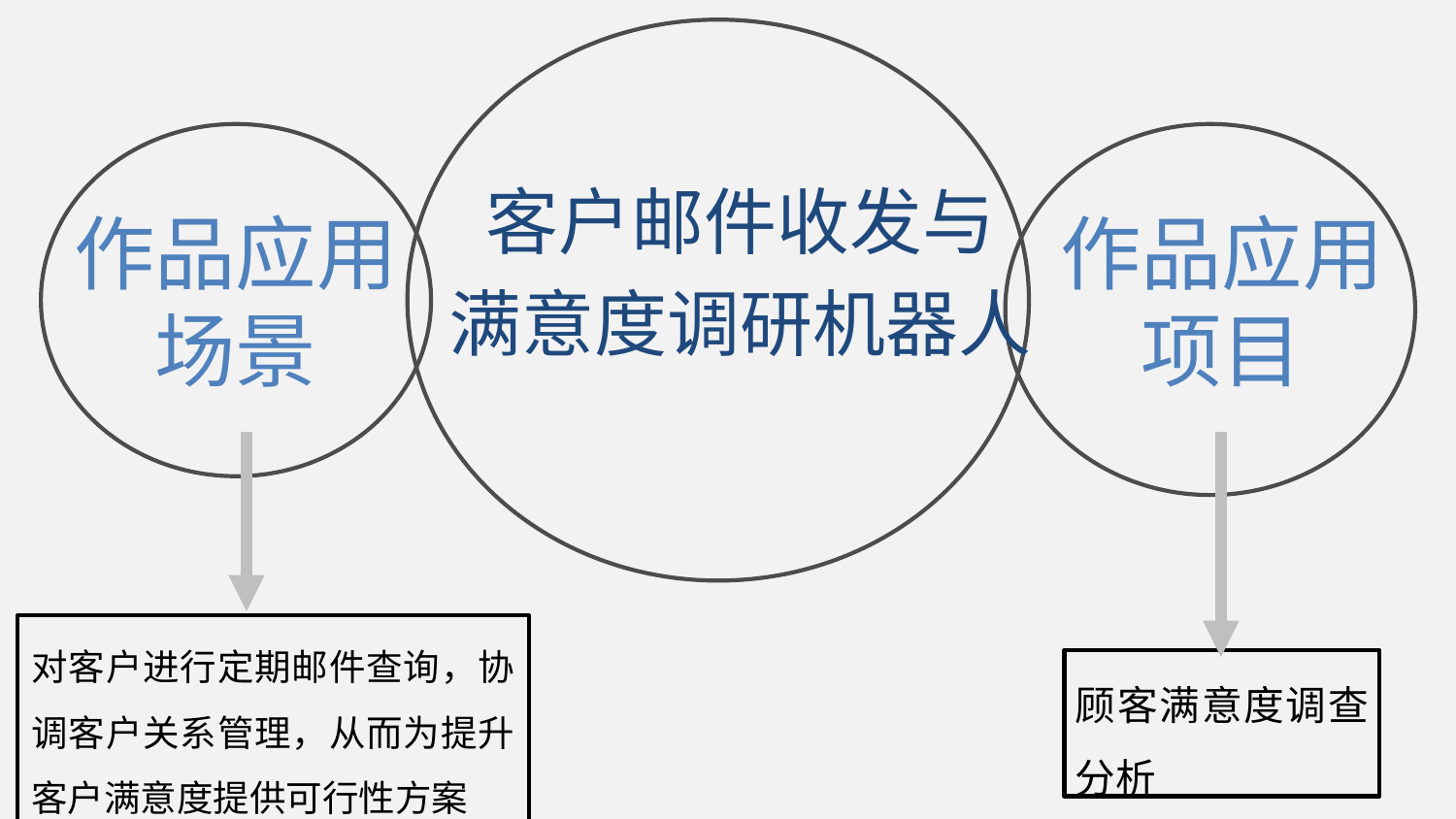

客户邮件收发与
满意度调研机器人
作品应用场景
作品应用项目
对客户进行定期邮件查询，协调客户关系管理，从而为提升客户满意度提供可行性方案
顾客满意度调查分析